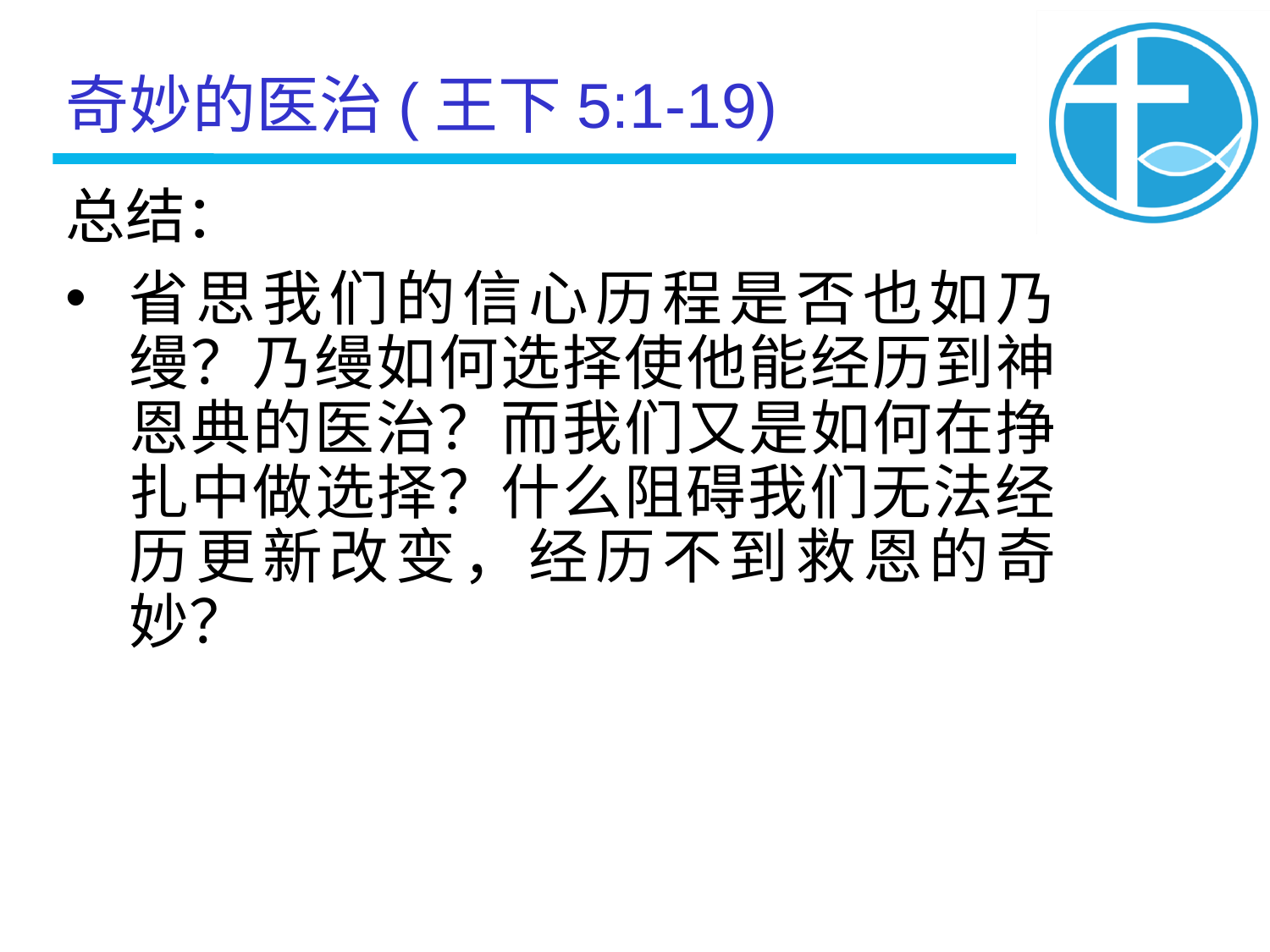

奇妙的医治(王下5:1-19)
总结：
省思我们的信心历程是否也如乃缦？乃缦如何选择使他能经历到神恩典的医治？而我们又是如何在挣扎中做选择？什么阻碍我们无法经历更新改变，经历不到救恩的奇妙？